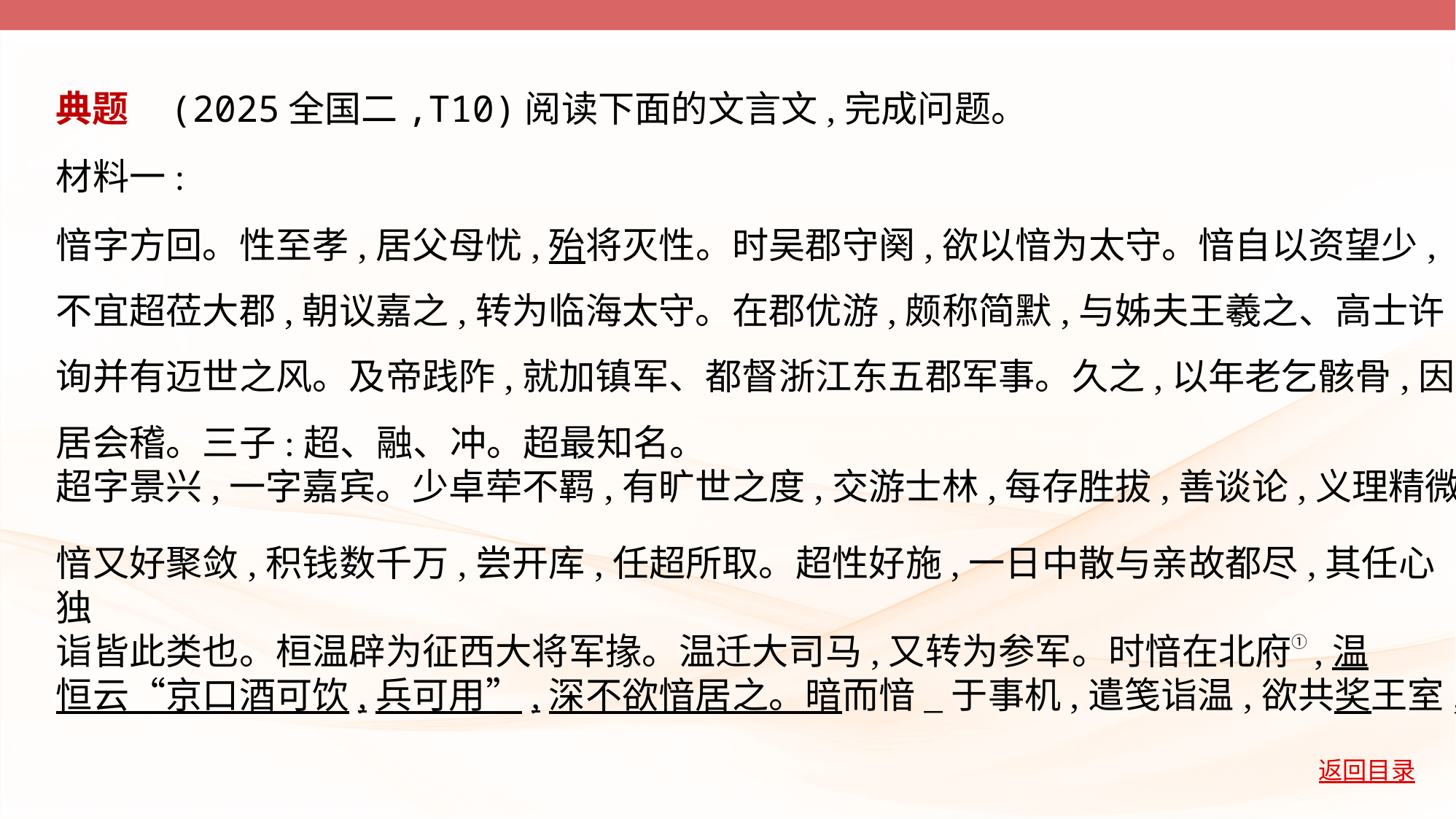

典题    (2025全国二,T10)阅读下面的文言文,完成问题。
材料一:
愔字方回。性至孝,居父母忧,殆将灭性。时吴郡守阕,欲以愔为太守。愔自以资望少,
不宜超莅大郡,朝议嘉之,转为临海太守。在郡优游,颇称简默,与姊夫王羲之、高士许
询并有迈世之风。及帝践阼,就加镇军、都督浙江东五郡军事。久之,以年老乞骸骨,因
居会稽。三子:超、融、冲。超最知名。
超字景兴,一字嘉宾。少卓荦不羁,有旷世之度,交游士林,每存胜拔,善谈论,义理精微。
愔又好聚敛,积钱数千万,尝开库,任超所取。超性好施,一日中散与亲故都尽,其任心独
诣皆此类也。桓温辟为征西大将军掾。温迁大司马,又转为参军。时愔在北府①,温
恒云“京口酒可饮,兵可用”,深不欲愔居之。暗而愔_于事机,遣笺诣温,欲共奖王室,